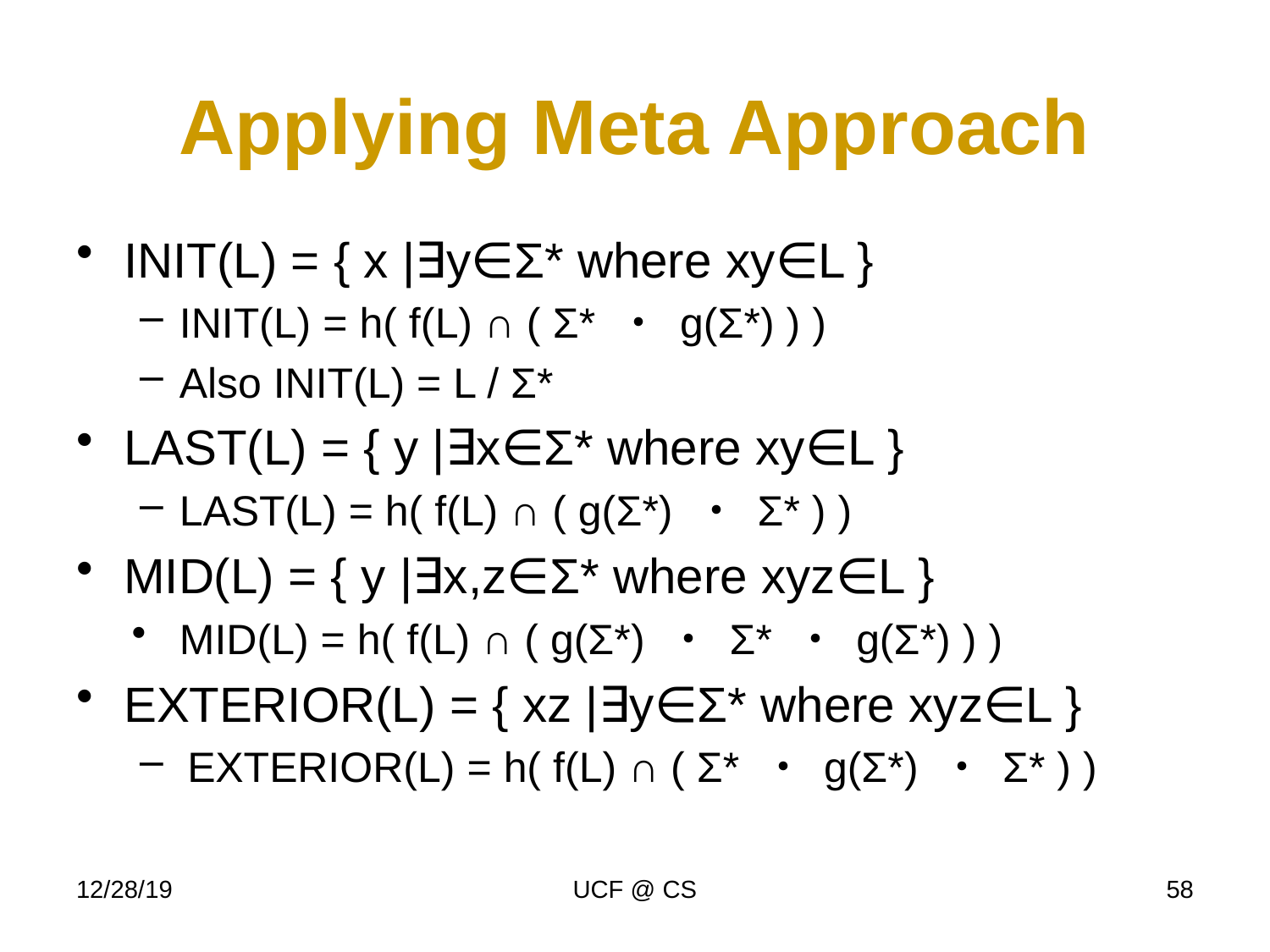

# Applying Meta Approach
INIT(L) = { x |∃y∈Σ* where xy∈L }
INIT(L) = h( f(L) ∩ ( Σ* ・ g(Σ*) ) )
Also INIT(L) = L / Σ*
LAST(L) = { y |∃x∈Σ* where xy∈L }
LAST(L) = h( f(L) ∩ ( g(Σ*) ・ Σ* ) )
MID(L) = { y |∃x,z∈Σ* where xyz∈L }
MID(L) = h( f(L) ∩ ( g(Σ*) ・ Σ* ・ g(Σ*) ) )
EXTERIOR(L) = { xz |∃y∈Σ* where xyz∈L }
EXTERIOR(L) = h( f(L) ∩ ( Σ* ・ g(Σ*) ・ Σ* ) )
12/28/19
UCF @ CS
58